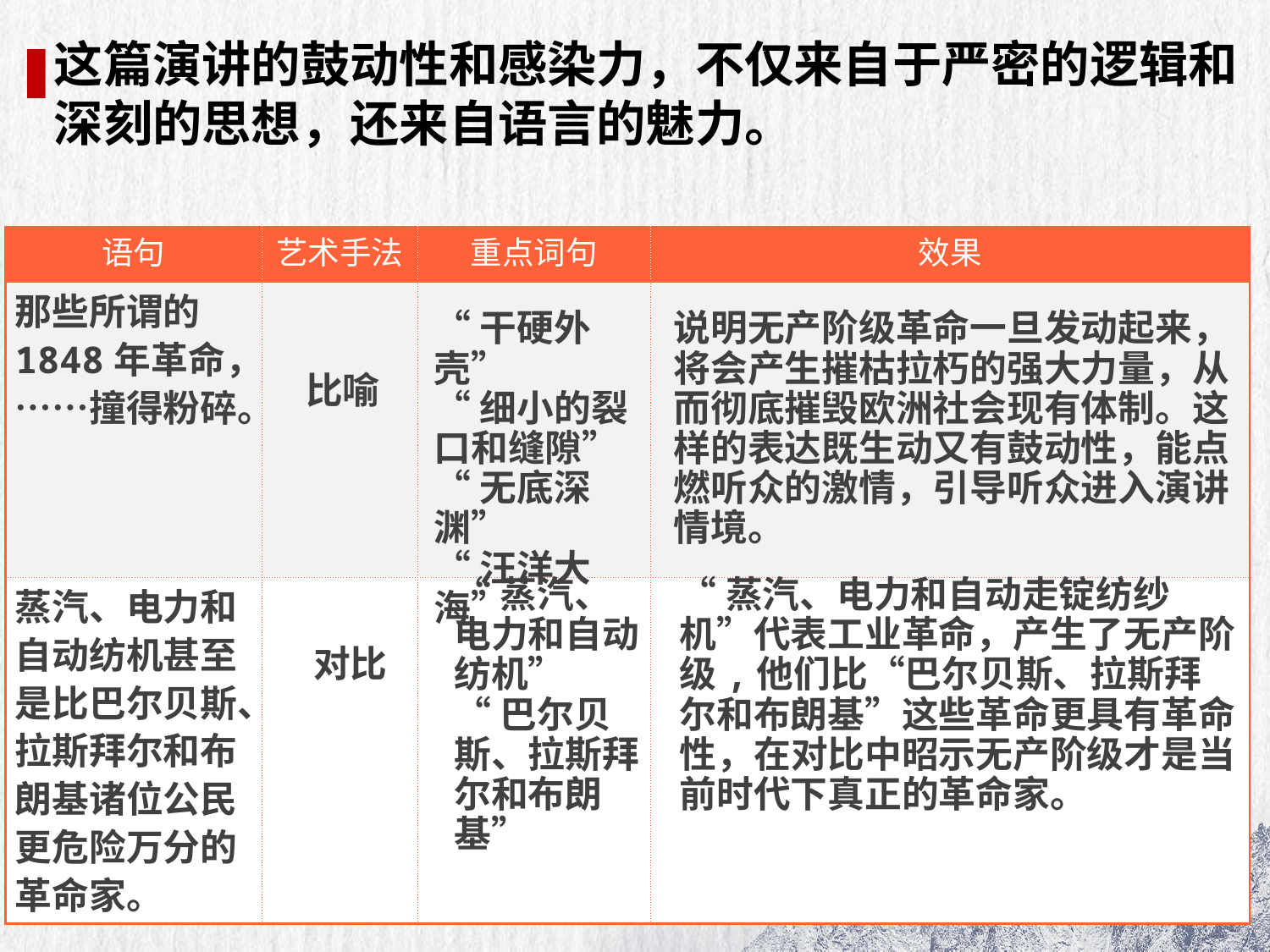

这篇演讲的鼓动性和感染力，不仅来自于严密的逻辑和深刻的思想，还来自语言的魅力。

| 语句 | 艺术手法 | 重点词句 | 效果 |
| --- | --- | --- | --- |
| 那些所谓的1848年革命，……撞得粉碎。 |  |  |  |
| 蒸汽、电力和自动纺机甚至是比巴尔贝斯、拉斯拜尔和布朗基诸位公民更危险万分的革命家。 |  |  |  |
“干硬外壳”
“细小的裂口和缝隙”
“无底深渊”
“汪洋大海”
说明无产阶级革命一旦发动起来，将会产生摧枯拉朽的强大力量，从而彻底摧毁欧洲社会现有体制。这样的表达既生动又有鼓动性，能点燃听众的激情，引导听众进入演讲情境。
比喻
“蒸汽、电力和自动纺机”
“巴尔贝斯、拉斯拜尔和布朗基”
“蒸汽、电力和自动走锭纺纱机”代表工业革命，产生了无产阶级,他们比“巴尔贝斯、拉斯拜尔和布朗基”这些革命更具有革命性，在对比中昭示无产阶级才是当前时代下真正的革命家。
对比